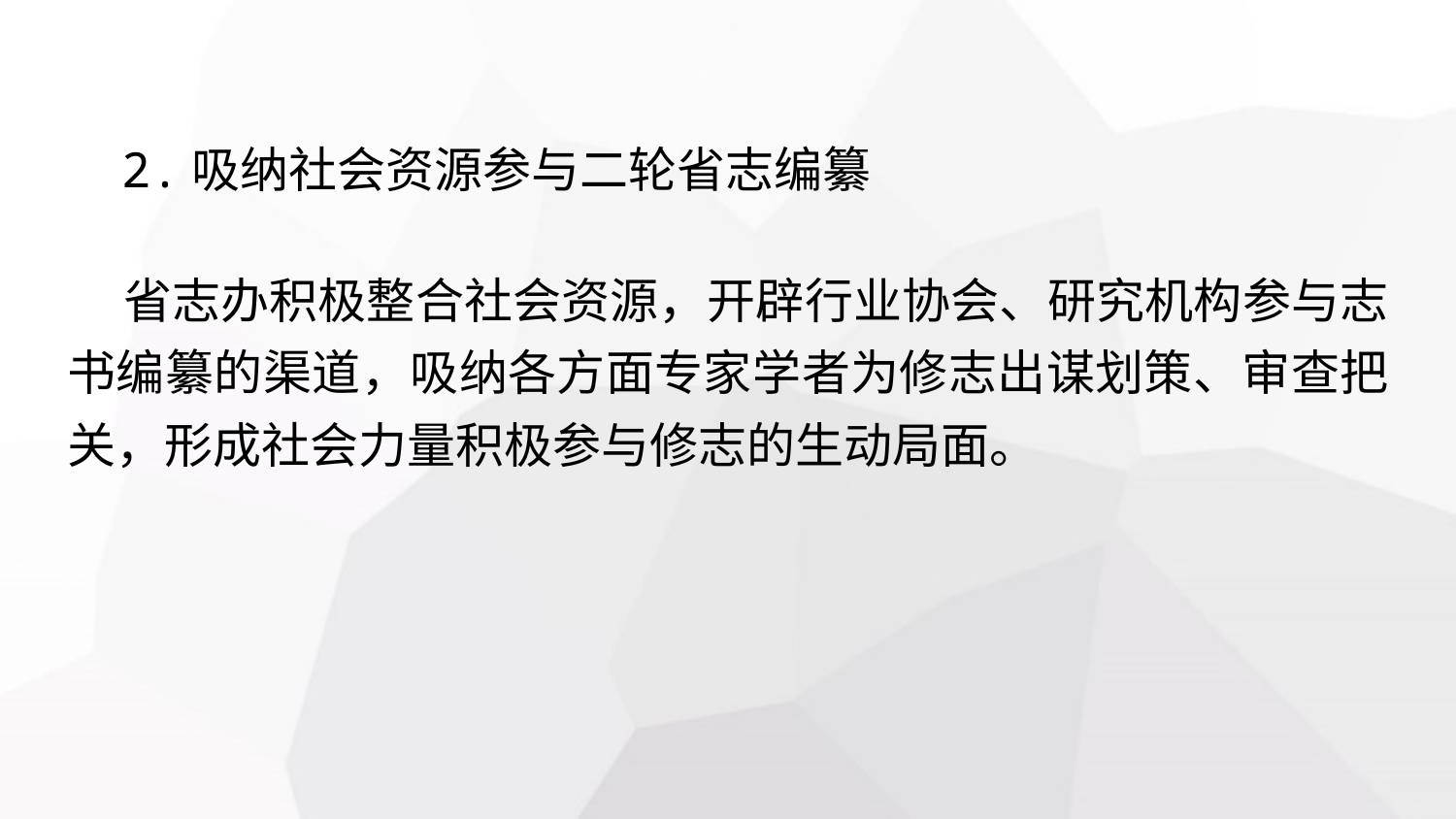

2.吸纳社会资源参与二轮省志编纂

    省志办积极整合社会资源，开辟行业协会、研究机构参与志书编纂的渠道，吸纳各方面专家学者为修志出谋划策、审查把关，形成社会力量积极参与修志的生动局面。